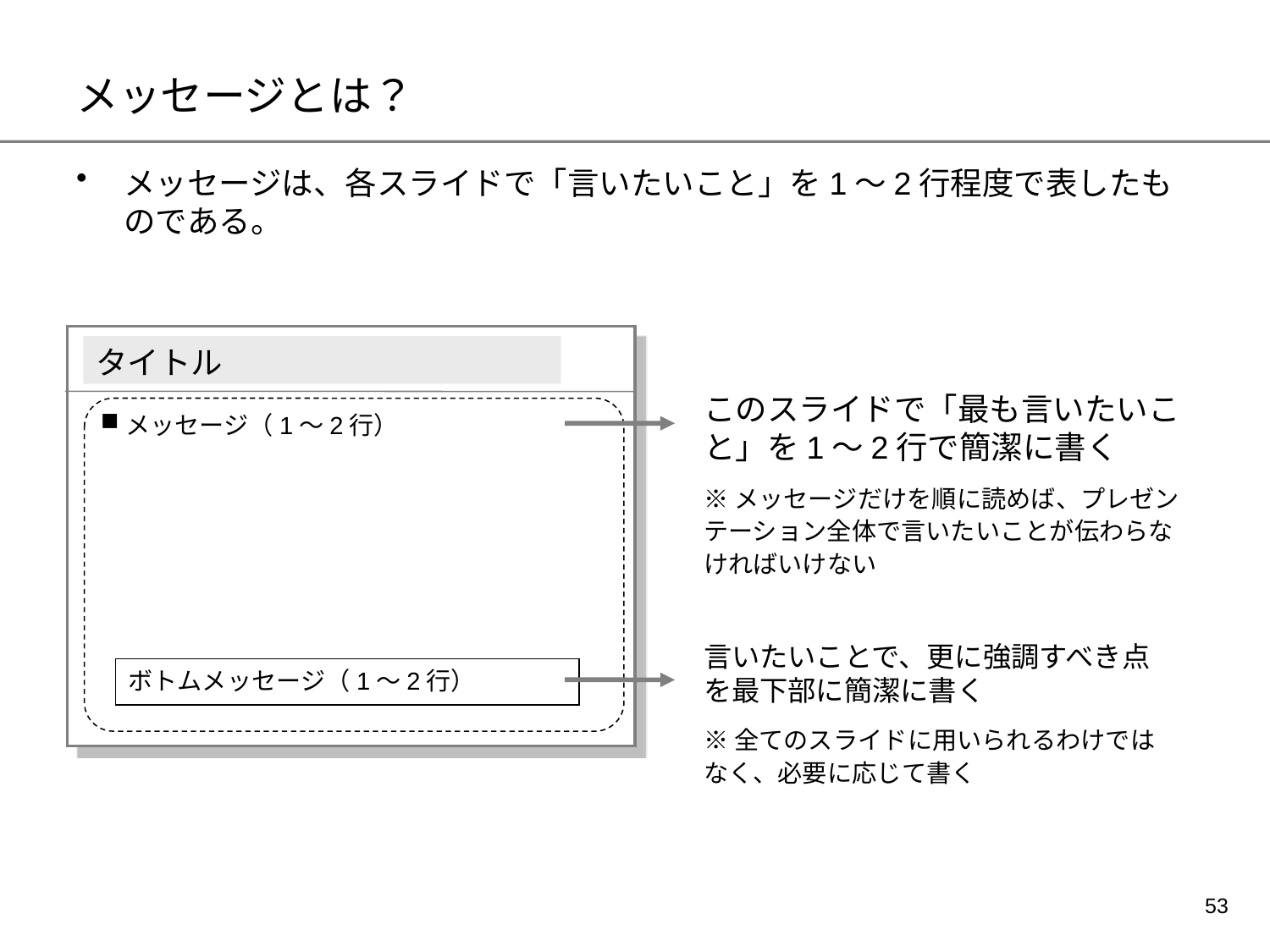

# メッセージとは？
メッセージは、各スライドで「言いたいこと」を1～2行程度で表したものである。

タイトル

メッセージ（1～2行）
ボトムメッセージ（1～2行）
このスライドで「最も言いたいこと」を1～2行で簡潔に書く
※メッセージだけを順に読めば、プレゼンテーション全体で言いたいことが伝わらなければいけない

言いたいことで、更に強調すべき点を最下部に簡潔に書く
※全てのスライドに用いられるわけではなく、必要に応じて書く

53